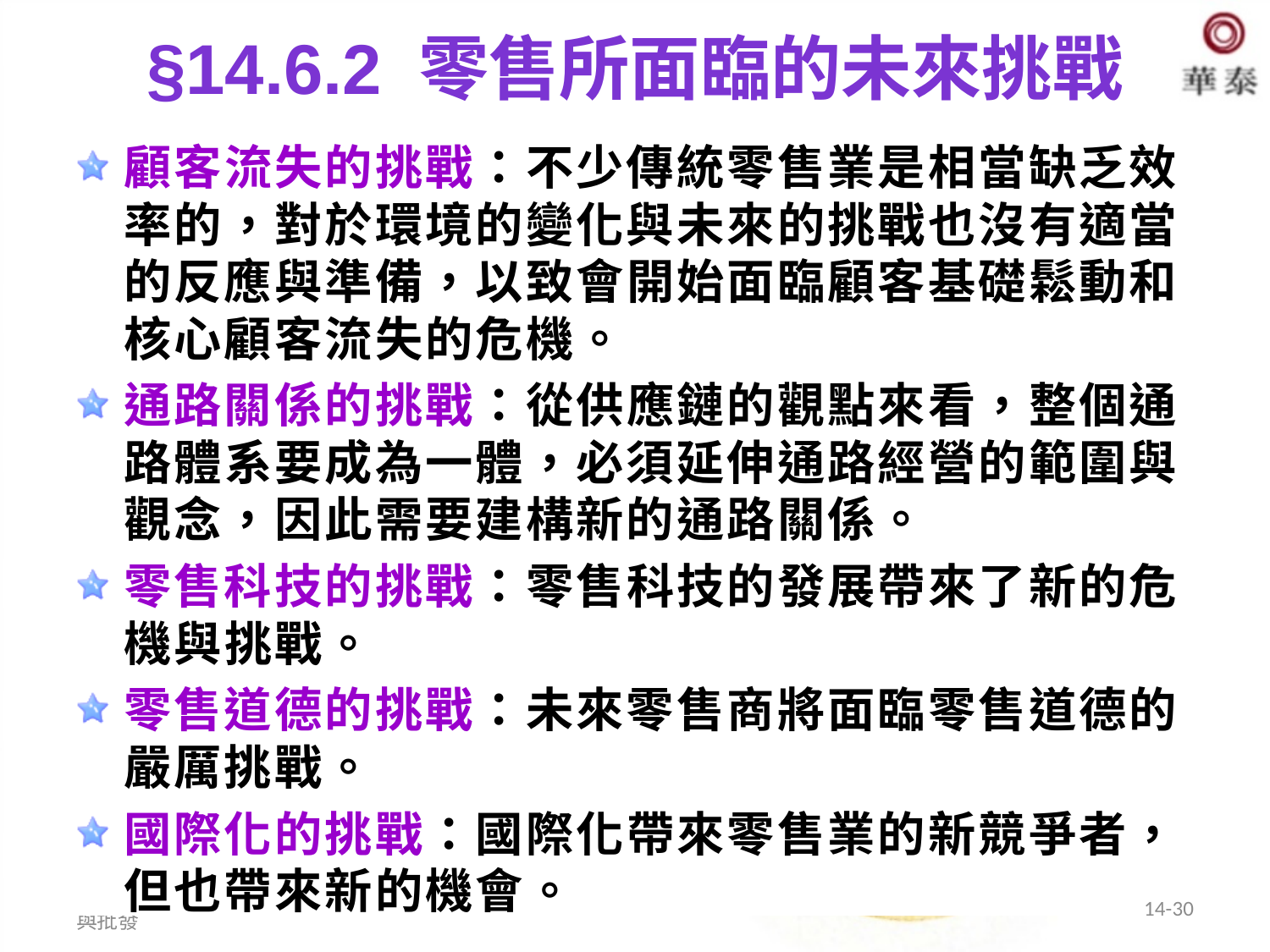

# §14.6.2 零售所面臨的未來挑戰
顧客流失的挑戰：不少傳統零售業是相當缺乏效率的，對於環境的變化與未來的挑戰也沒有適當的反應與準備，以致會開始面臨顧客基礎鬆動和核心顧客流失的危機。
通路關係的挑戰：從供應鏈的觀點來看，整個通路體系要成為一體，必須延伸通路經營的範圍與觀念，因此需要建構新的通路關係。
零售科技的挑戰：零售科技的發展帶來了新的危機與挑戰。
零售道德的挑戰：未來零售商將面臨零售道德的嚴厲挑戰。
國際化的挑戰：國際化帶來零售業的新競爭者，但也帶來新的機會。
行銷管理   Chapter 14   零售與批發
14-30